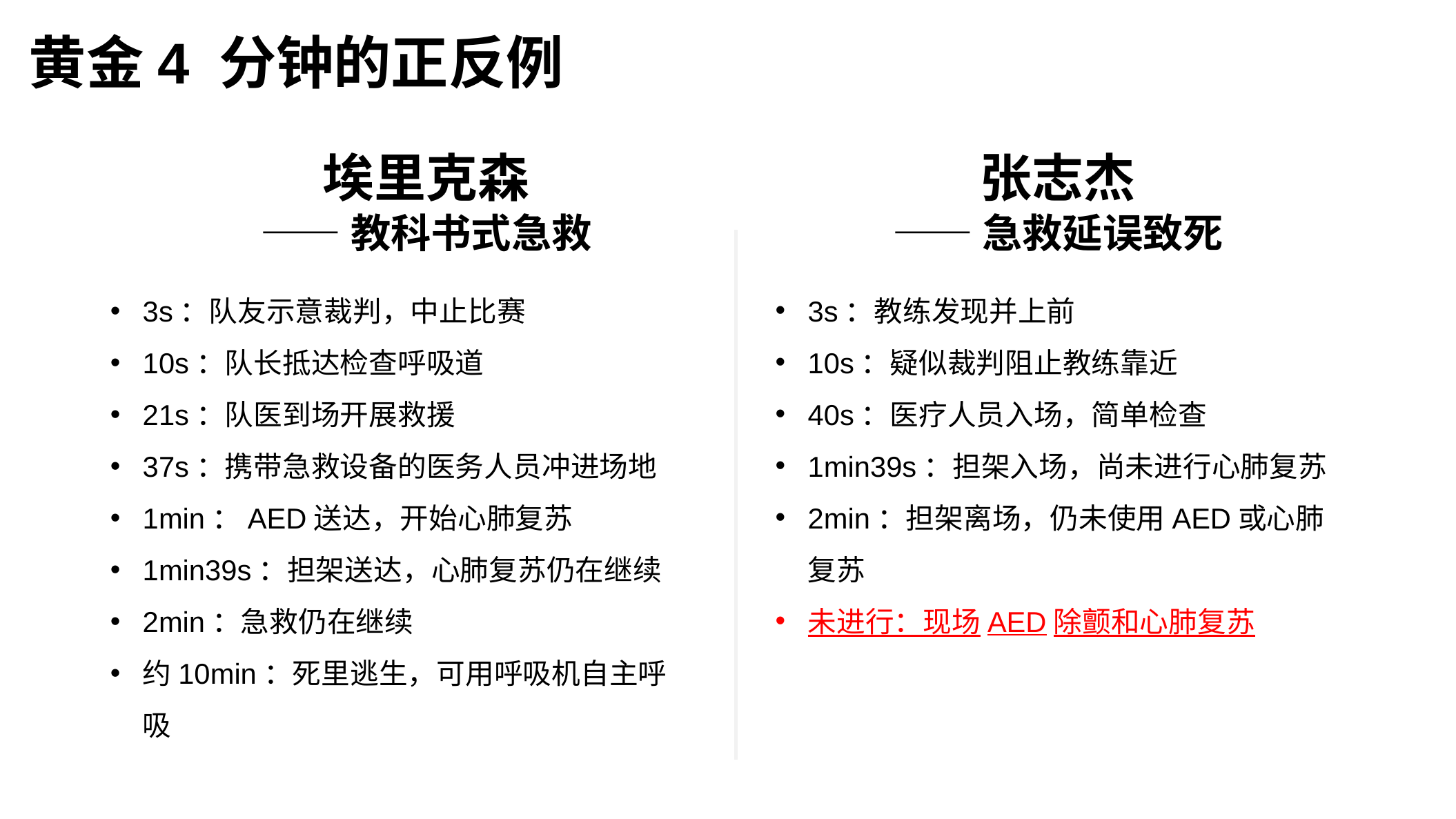

黄金4 分钟的正反例
埃里克森
——教科书式急救
张志杰
——急救延误致死
3s：教练发现并上前
10s：疑似裁判阻止教练靠近
40s：医疗人员入场，简单检查
1min39s：担架入场，尚未进行心肺复苏
2min：担架离场，仍未使用AED或心肺复苏
未进行：现场AED除颤和心肺复苏
3s：队友示意裁判，中止比赛
10s：队长抵达检查呼吸道
21s：队医到场开展救援
37s：携带急救设备的医务人员冲进场地
1min：AED送达，开始心肺复苏
1min39s：担架送达，心肺复苏仍在继续
2min：急救仍在继续
约10min：死里逃生，可用呼吸机自主呼吸